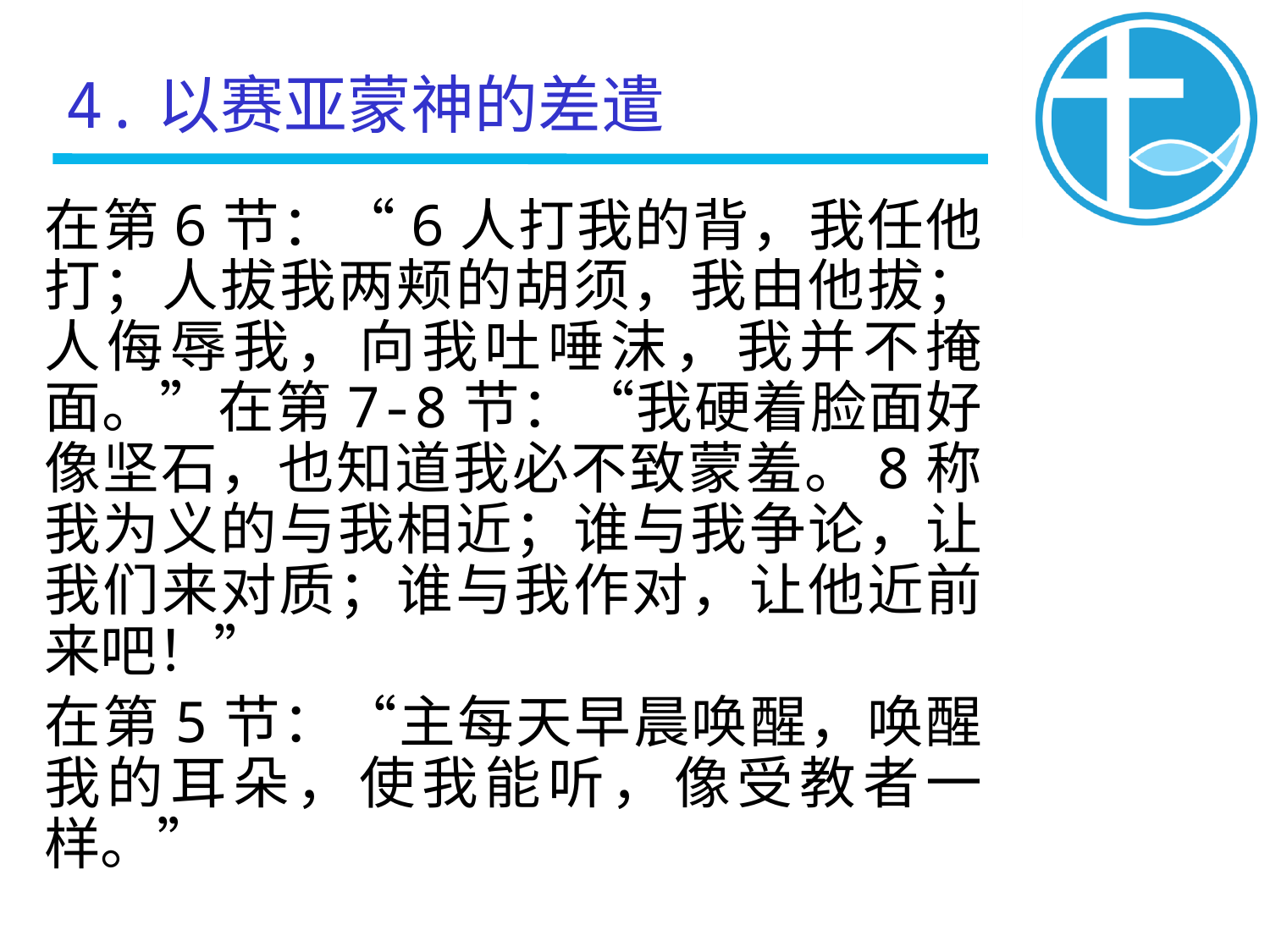

4.以赛亚蒙神的差遣
在第6节：“6人打我的背，我任他打；人拔我两颊的胡须，我由他拔；人侮辱我，向我吐唾沫，我并不掩面。”在第7-8节：“我硬着脸面好像坚石，也知道我必不致蒙羞。8称我为义的与我相近；谁与我争论，让我们来对质；谁与我作对，让他近前来吧！”
在第5节：“主每天早晨唤醒，唤醒我的耳朵，使我能听，像受教者一样。”